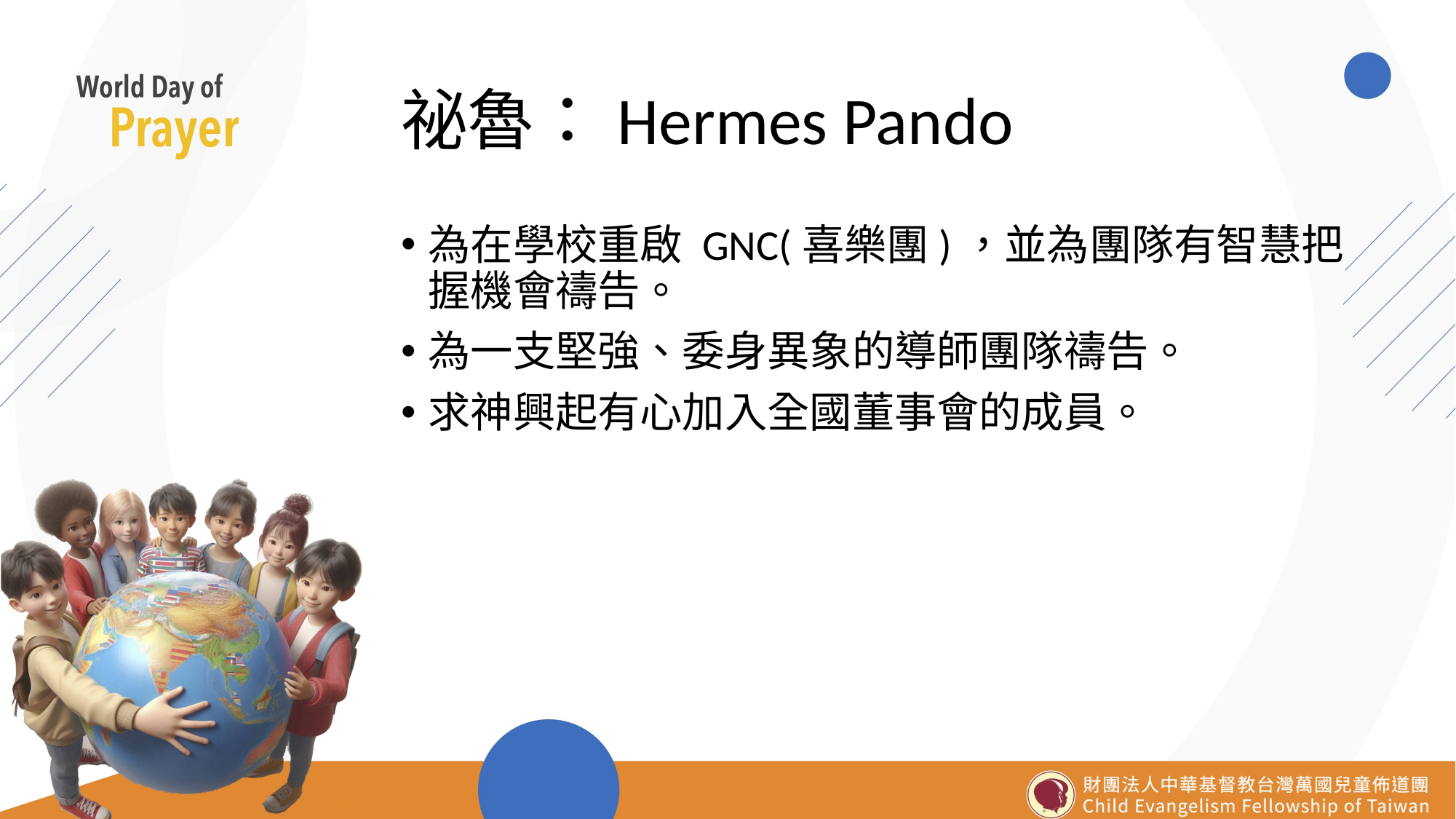

# 祕魯：Hermes Pando
為在學校重啟 GNC(喜樂團)，並為團隊有智慧把握機會禱告。
為一支堅強、委身異象的導師團隊禱告。
求神興起有心加入全國董事會的成員。